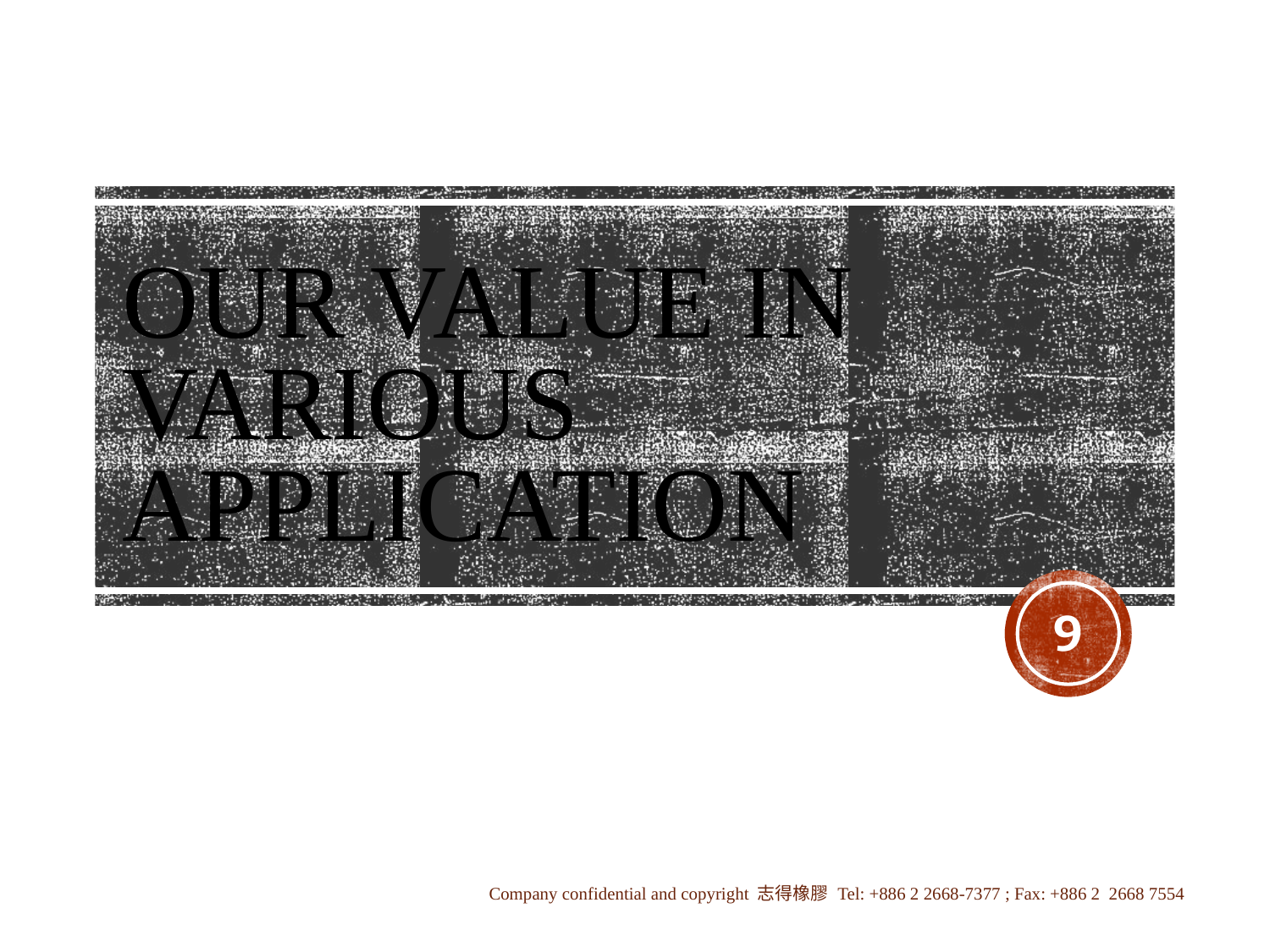

# Our value in various application
9

Company confidential and copyright 志得橡膠 Tel: +886 2 2668-7377 ; Fax: +886 2  2668 7554